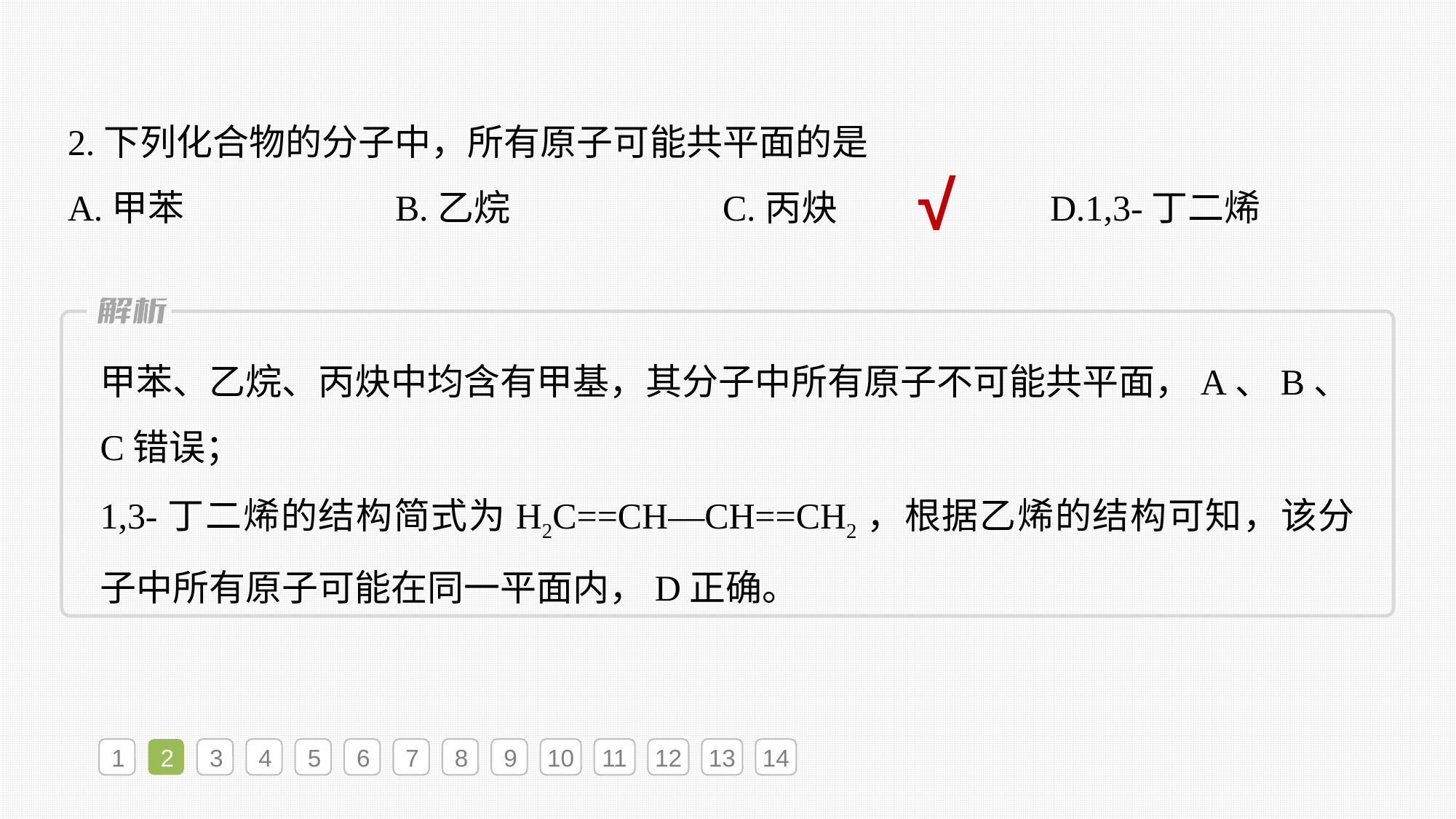

2.下列化合物的分子中，所有原子可能共平面的是
A.甲苯  		B.乙烷		C.丙炔  		D.1,3-丁二烯
√

甲苯、乙烷、丙炔中均含有甲基，其分子中所有原子不可能共平面，A、B、C错误；
1,3-丁二烯的结构简式为H2C==CH—CH==CH2，根据乙烯的结构可知，该分子中所有原子可能在同一平面内，D正确。
1
2
3
4
5
6
7
8
9
10
11
12
13
14